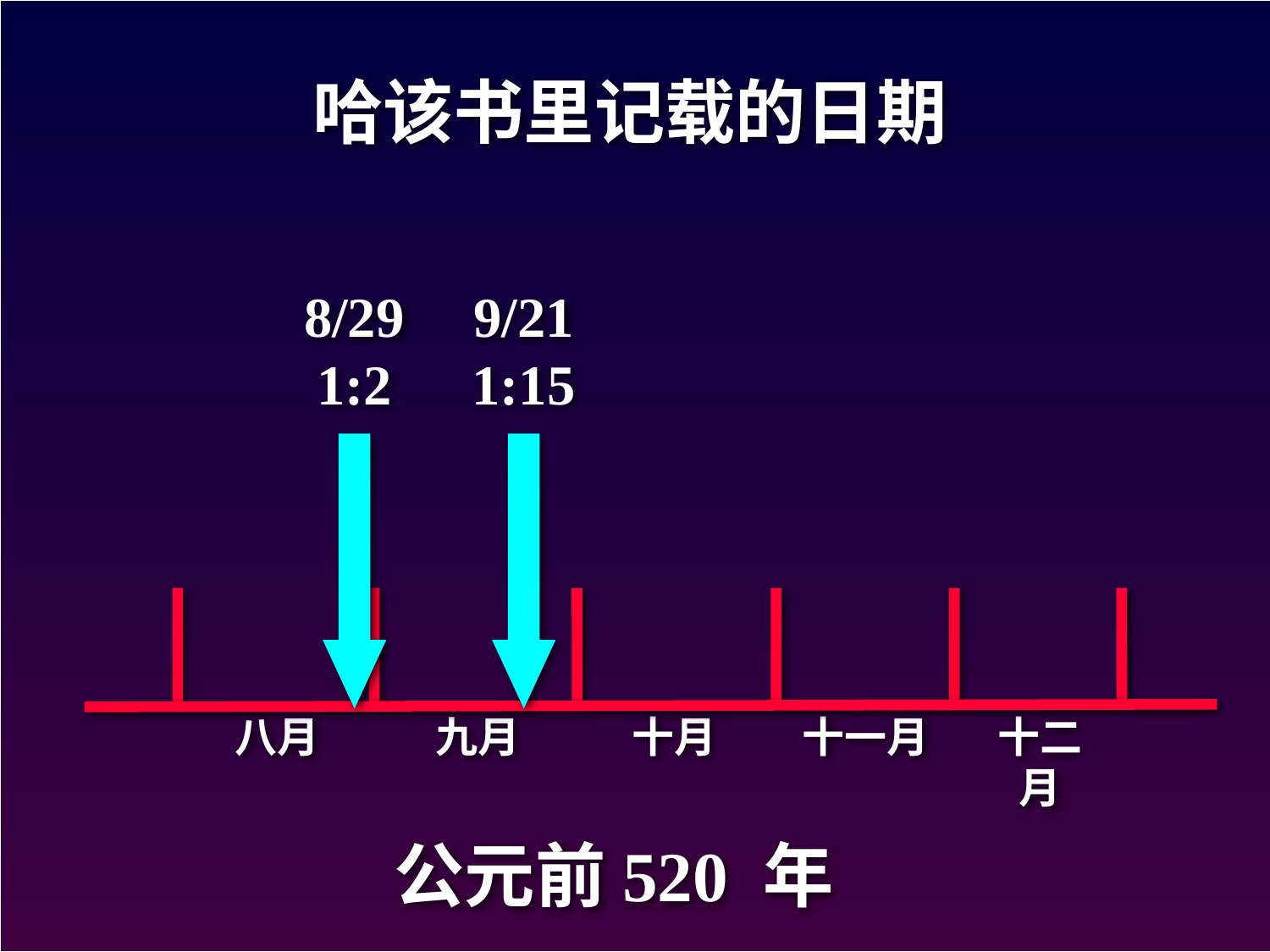

哈该书里记载的日期
8/29
1:2
9/21
1:15

八月
九月
十月
十一月
十二月
公元前520 年